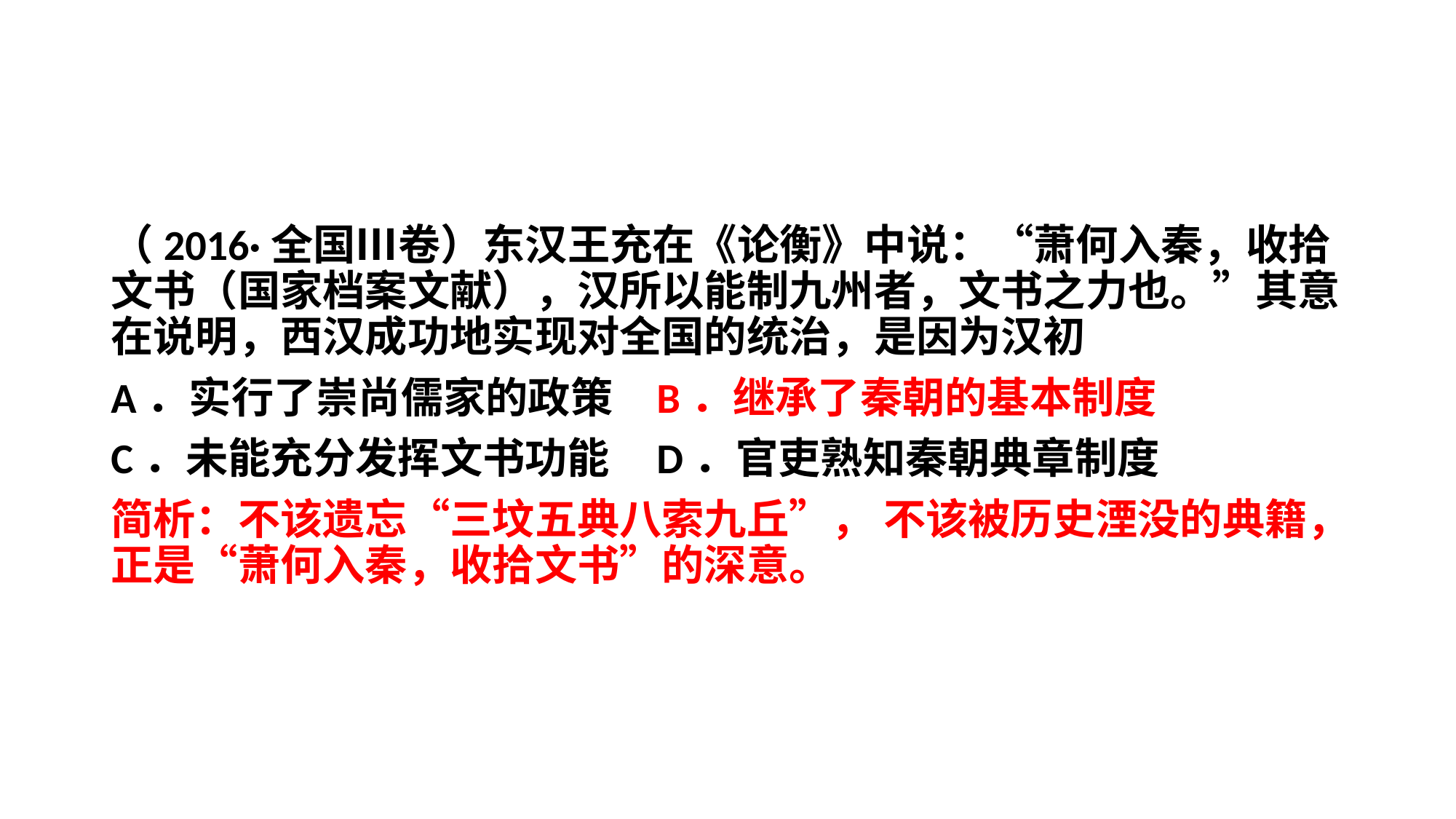

#
（2016·全国Ⅲ卷）东汉王充在《论衡》中说：“萧何入秦，收拾文书（国家档案文献），汉所以能制九州者，文书之力也。”其意在说明，西汉成功地实现对全国的统治，是因为汉初
A．实行了崇尚儒家的政策    	B．继承了秦朝的基本制度
C．未能充分发挥文书功能    	D．官吏熟知秦朝典章制度
简析：不该遗忘“三坟五典八索九丘”， 不该被历史湮没的典籍，正是“萧何入秦，收拾文书”的深意。